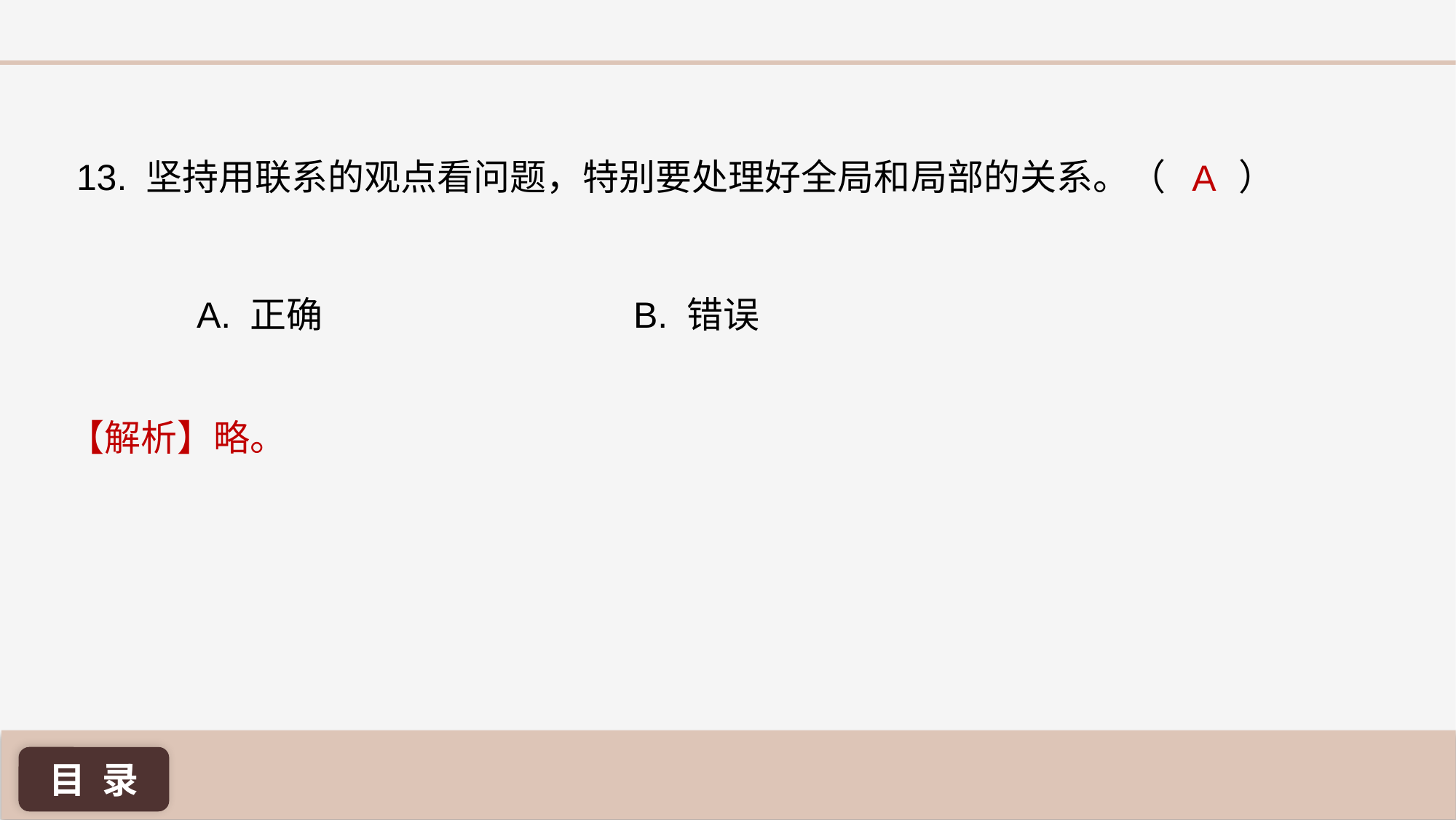

A
13. 坚持用联系的观点看问题，特别要处理好全局和局部的关系。（         ）
A. 正确 			B. 错误
【解析】略。